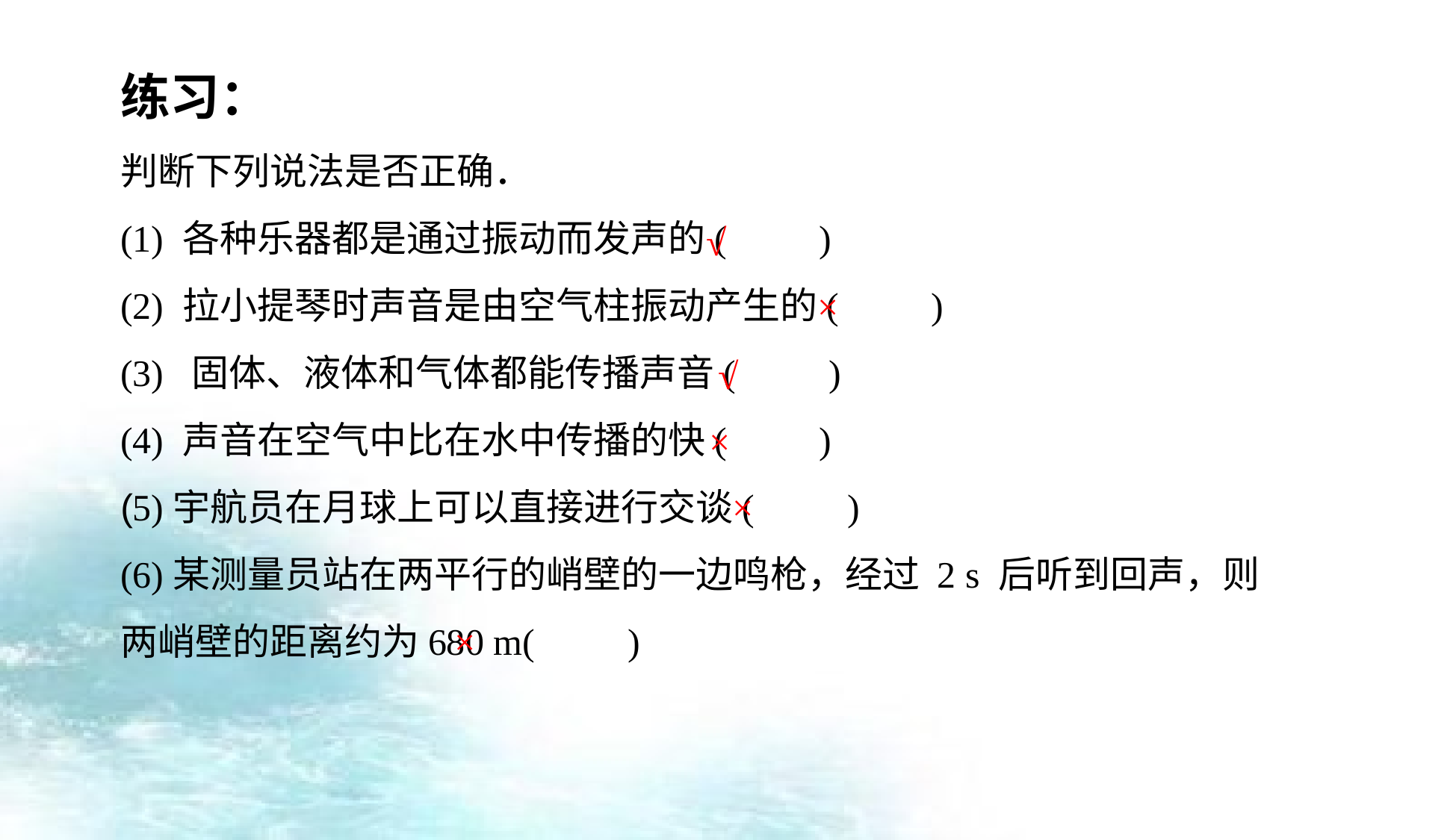

练习：
判断下列说法是否正确．
(1) 各种乐器都是通过振动而发声的(　　)
(2) 拉小提琴时声音是由空气柱振动产生的(　　)
(3)  固体、液体和气体都能传播声音(　　)
(4) 声音在空气中比在水中传播的快(　　)
(5)宇航员在月球上可以直接进行交谈(　　)
(6)某测量员站在两平行的峭壁的一边鸣枪，经过 2 s 后听到回声，则两峭壁的距离约为680 m(　　)

√
×
√
×
×
×